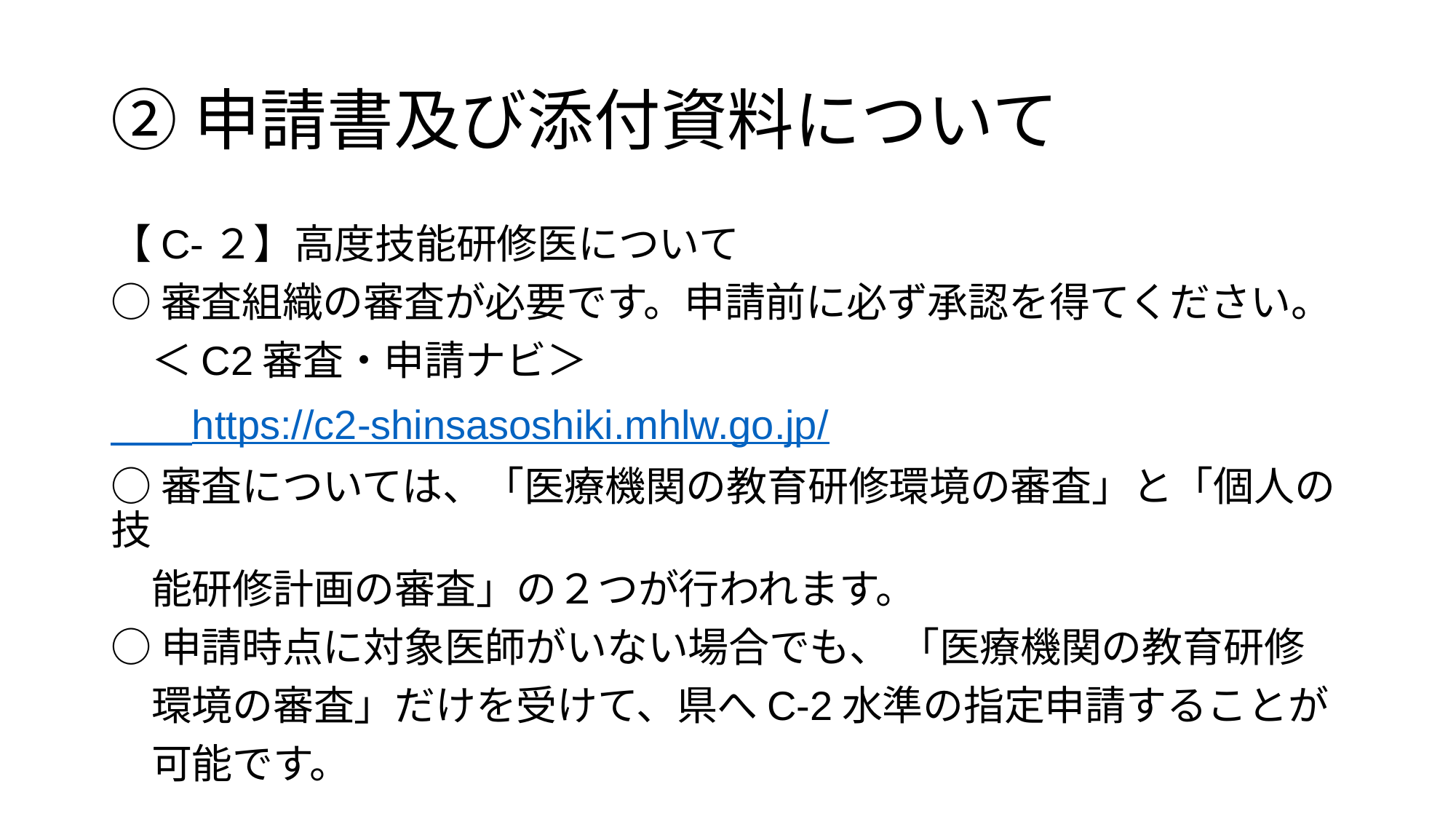

# ②申請書及び添付資料について
【C-２】高度技能研修医について
○審査組織の審査が必要です。申請前に必ず承認を得てください。
　＜C2審査・申請ナビ＞
　　https://c2-shinsasoshiki.mhlw.go.jp/
○審査については、「医療機関の教育研修環境の審査」と「個人の技
　能研修計画の審査」の２つが行われます。
○申請時点に対象医師がいない場合でも、 「医療機関の教育研修
　環境の審査」だけを受けて、県へC-2水準の指定申請することが
　可能です。